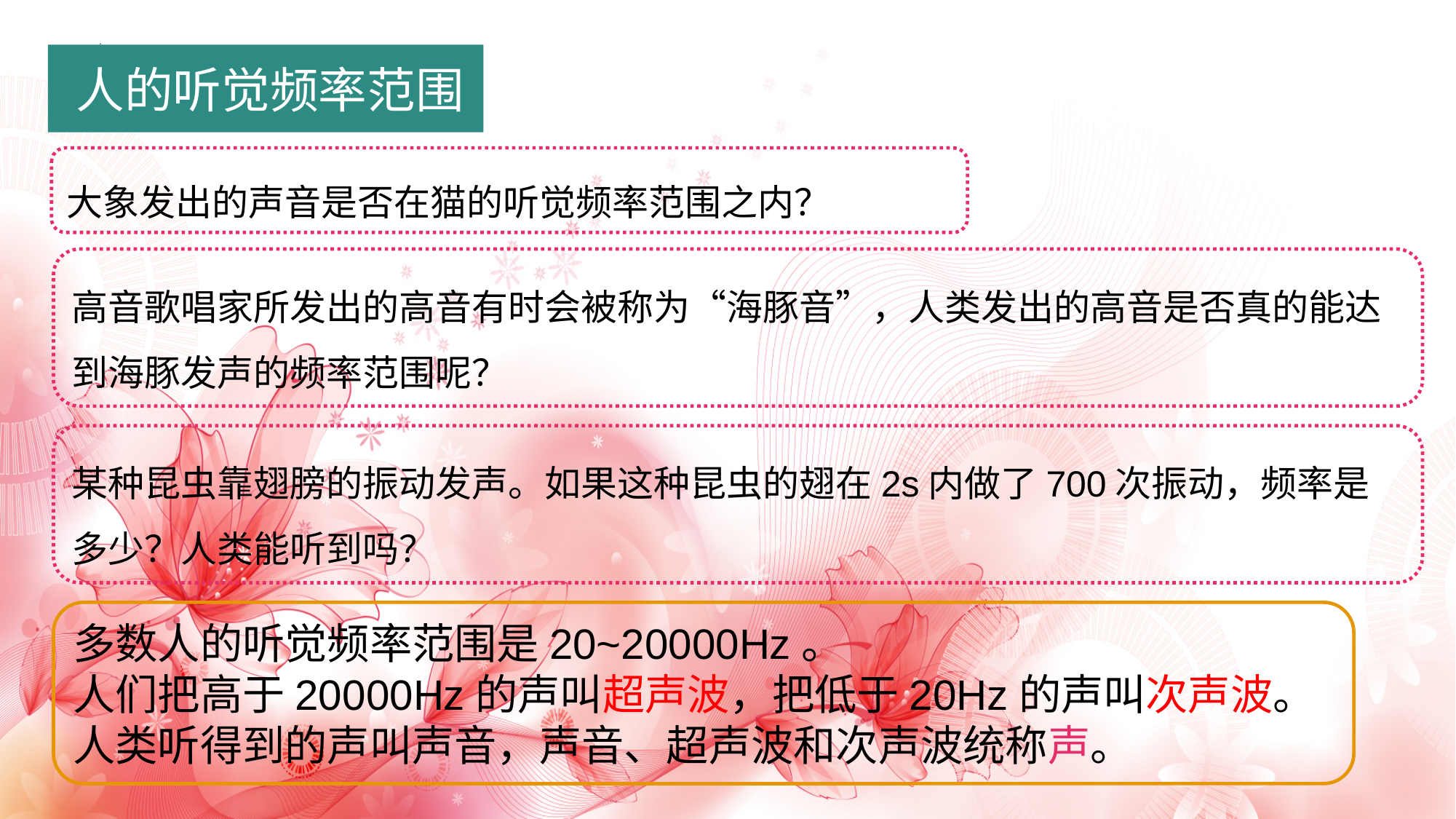

人的听觉频率范围

大象发出的声音是否在猫的听觉频率范围之内？
高音歌唱家所发出的高音有时会被称为“海豚音”，人类发出的高音是否真的能达到海豚发声的频率范围呢？
某种昆虫靠翅膀的振动发声。如果这种昆虫的翅在2s内做了700次振动，频率是多少？人类能听到吗？
多数人的听觉频率范围是20~20000Hz。
人们把高于20000Hz的声叫超声波，把低于20Hz的声叫次声波。人类听得到的声叫声音，声音、超声波和次声波统称声。